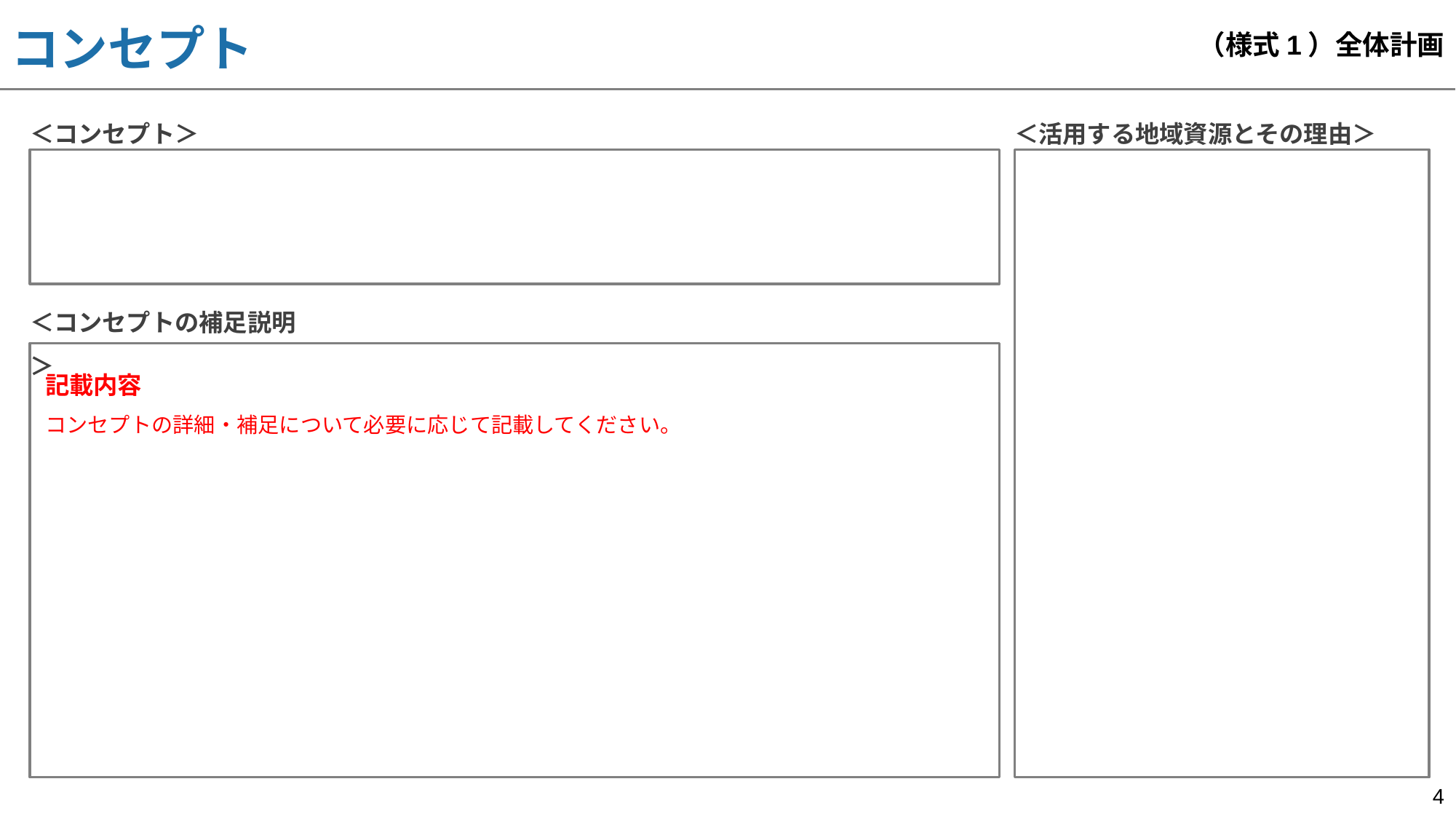

（様式1）全体計画
コンセプト
＜コンセプト＞
＜活用する地域資源とその理由＞

＜コンセプトの補足説明＞

記載内容
コンセプトの詳細・補足について必要に応じて記載してください。
4